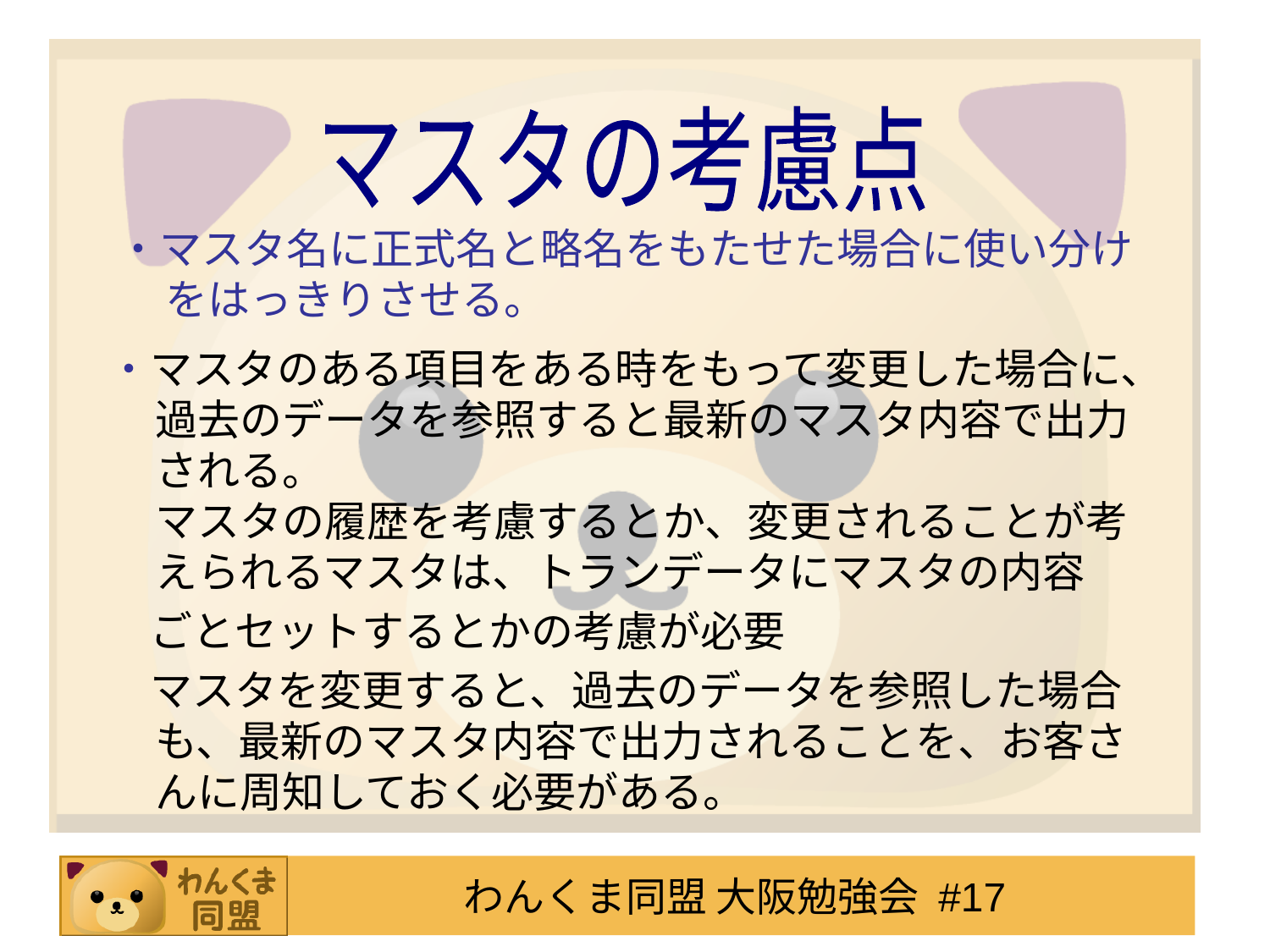

マスタの考慮点
・マスタ名に正式名と略名をもたせた場合に使い分けをはっきりさせる。
・マスタのある項目をある時をもって変更した場合に、過去のデータを参照すると最新のマスタ内容で出力される。
マスタの履歴を考慮するとか、変更されることが考えられるマスタは、トランデータにマスタの内容
　ごとセットするとかの考慮が必要
　マスタを変更すると、過去のデータを参照した場合も、最新のマスタ内容で出力されることを、お客さんに周知しておく必要がある。